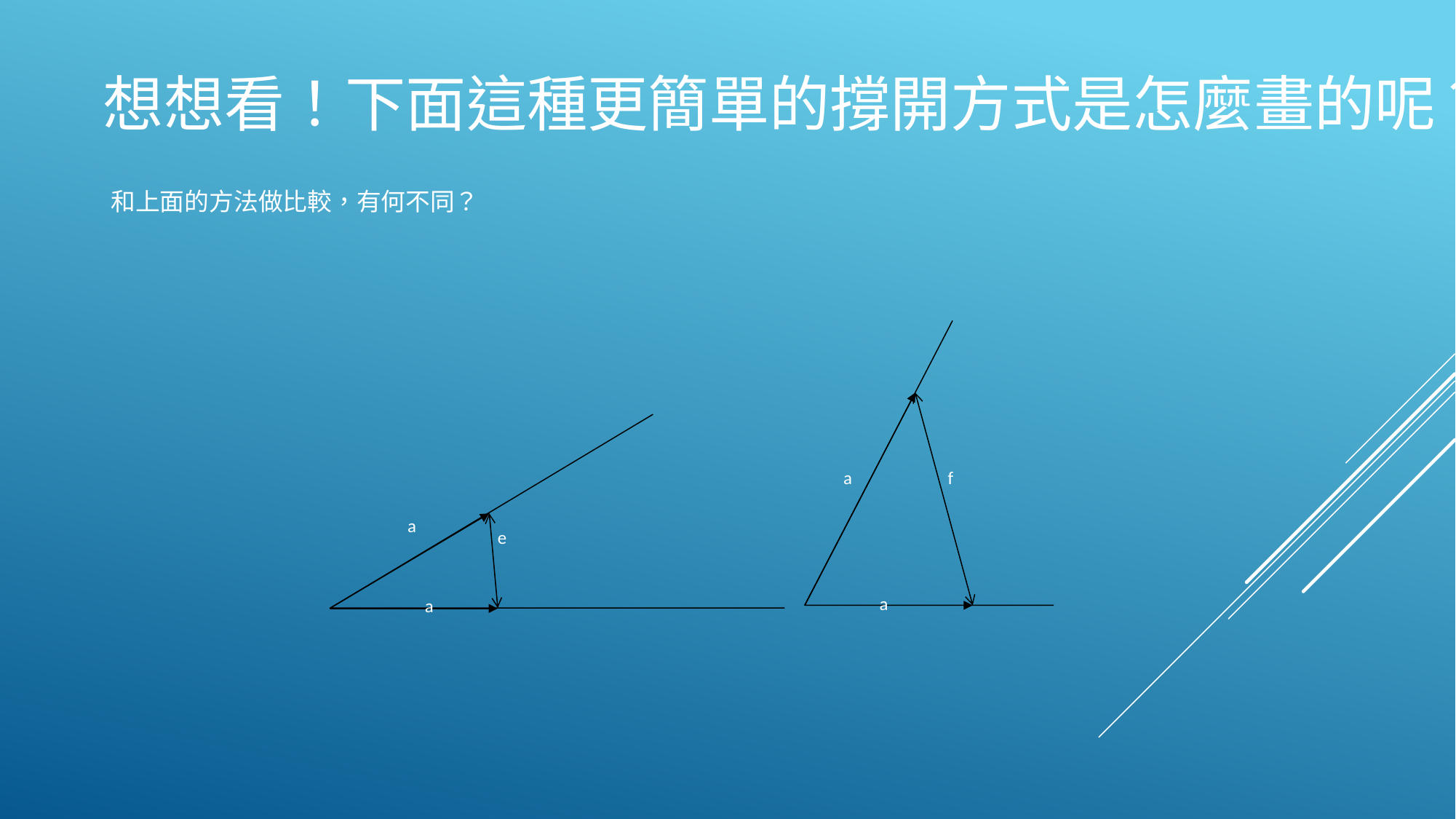

想想看！下面這種更簡單的撐開方式是怎麼畫的呢？
# 和上面的方法做比較，有何不同？

a
f
a
e
a
a